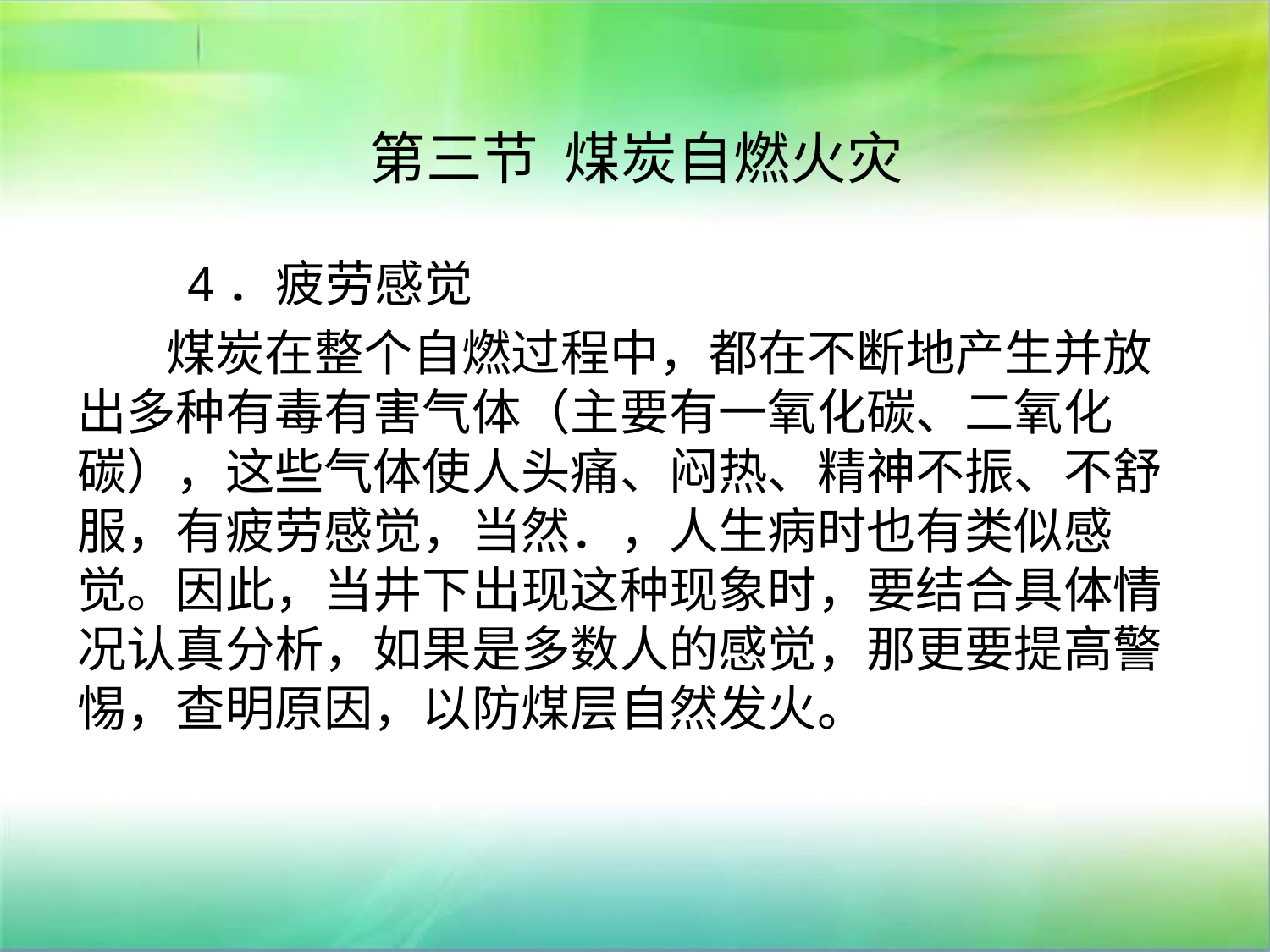

# 第三节  煤炭自燃火灾
        4．疲劳感觉
       煤炭在整个自燃过程中，都在不断地产生并放出多种有毒有害气体（主要有一氧化碳、二氧化碳），这些气体使人头痛、闷热、精神不振、不舒服，有疲劳感觉，当然．，人生病时也有类似感觉。因此，当井下出现这种现象时，要结合具体情况认真分析，如果是多数人的感觉，那更要提高警惕，查明原因，以防煤层自然发火。